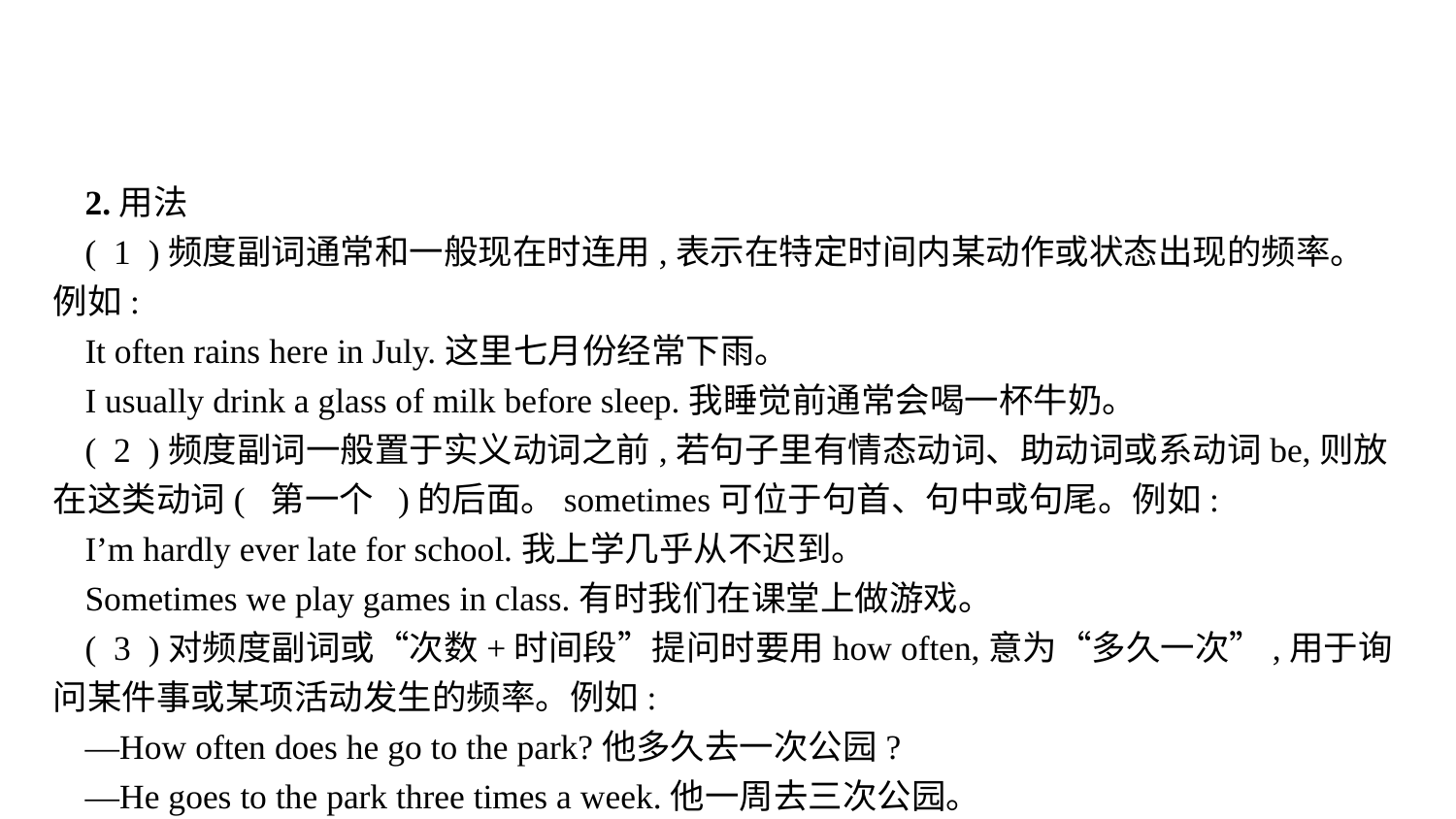

2.用法
(  1  )频度副词通常和一般现在时连用,表示在特定时间内某动作或状态出现的频率。例如:
It often rains here in July.这里七月份经常下雨。
I usually drink a glass of milk before sleep.我睡觉前通常会喝一杯牛奶。
(  2  )频度副词一般置于实义动词之前,若句子里有情态动词、助动词或系动词be,则放在这类动词(  第一个  )的后面。sometimes可位于句首、句中或句尾。例如:
I’m hardly ever late for school.我上学几乎从不迟到。
Sometimes we play games in class.有时我们在课堂上做游戏。
(  3  )对频度副词或“次数+时间段”提问时要用how often,意为“多久一次”,用于询问某件事或某项活动发生的频率。例如:
—How often does he go to the park?他多久去一次公园?
—He goes to the park three times a week.他一周去三次公园。